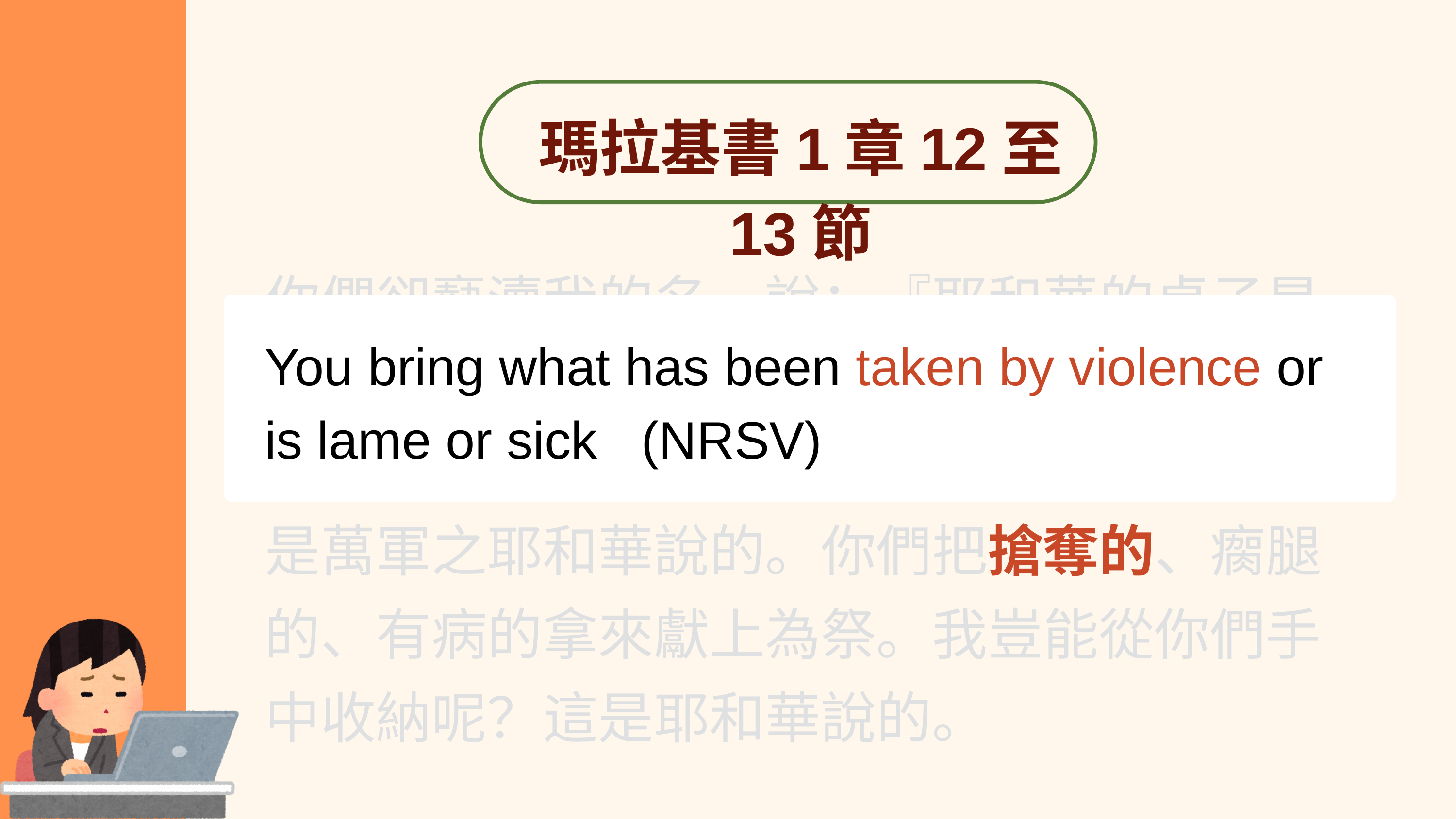

瑪拉基書1章12至13節
你們卻褻瀆我的名，說：『耶和華的桌子是污穢的，其上的食物是可藐視的。』你們又說：『這些事何等煩瑣！』並嗤之以鼻。這是萬軍之耶和華說的。你們把搶奪的、瘸腿的、有病的拿來獻上為祭。我豈能從你們手中收納呢？這是耶和華說的。

You bring what has been taken by violence or is lame or sick   (NRSV)